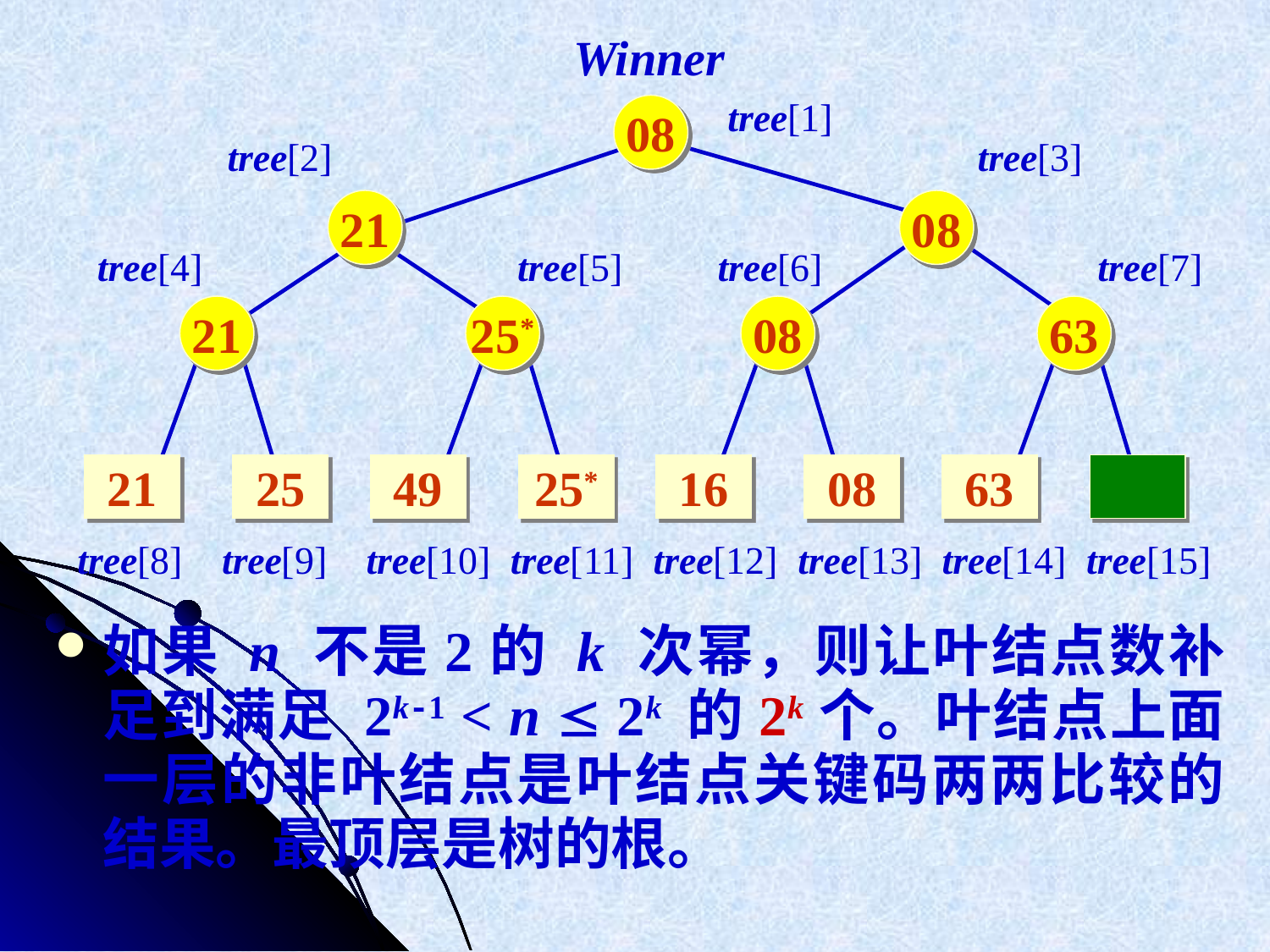

Winner
tree[1]
08
tree[2]
tree[3]

21
08
tree[4]
tree[5]
tree[6]
tree[7]

21
25*
08
63

21
25
49
25*
16
08
63

tree[8]    tree[9]    tree[10]  tree[11]  tree[12]  tree[13]  tree[14]  tree[15]
如果 n 不是2的 k 次幂，则让叶结点数补足到满足 2k-1 < n ≤ 2k 的2k个。叶结点上面一层的非叶结点是叶结点关键码两两比较的结果。最顶层是树的根。